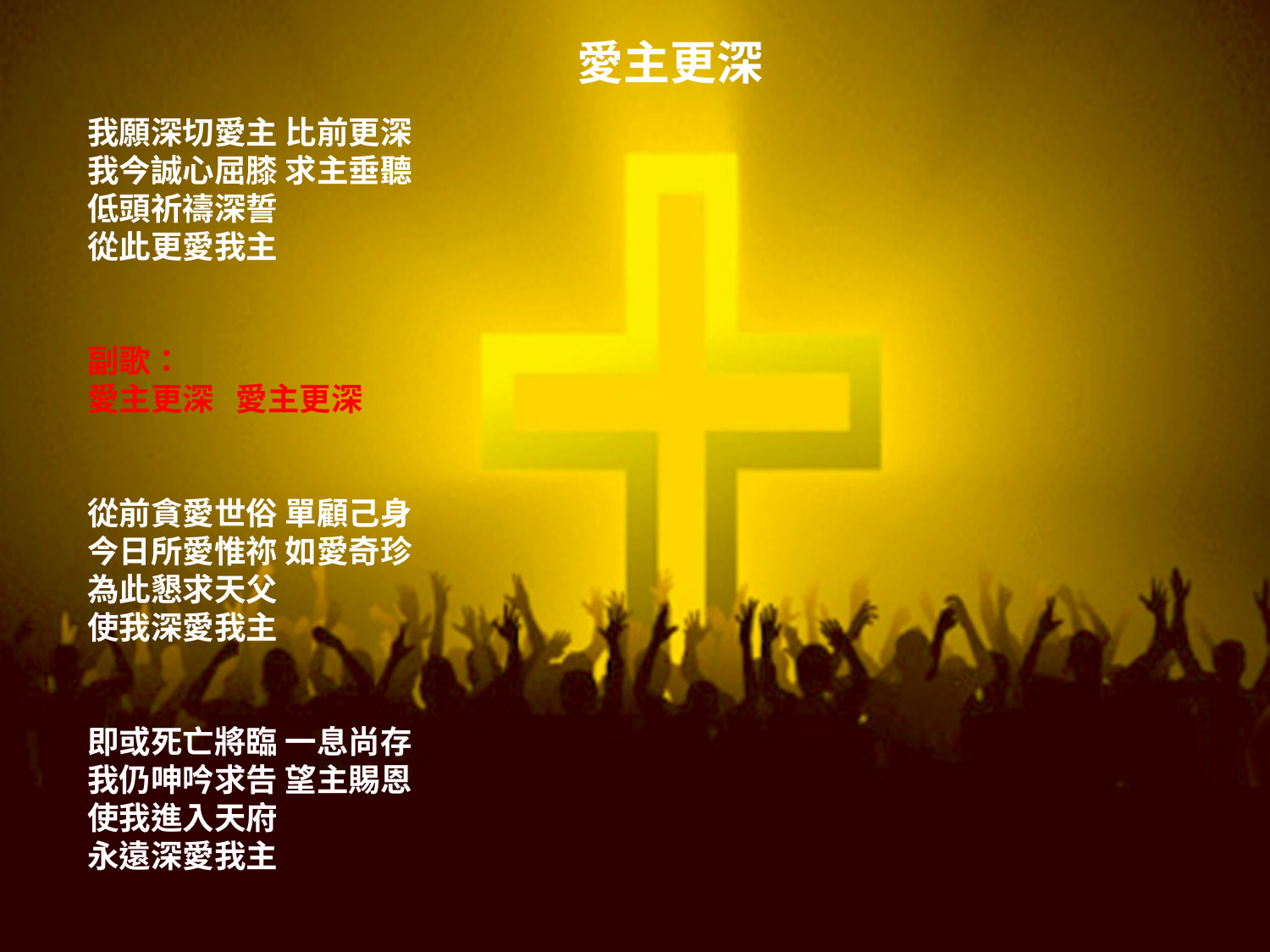

# 愛主更深
我願深切愛主 比前更深
我今誠心屈膝 求主垂聽
低頭祈禱深誓
從此更愛我主

副歌：
愛主更深   愛主更深

從前貪愛世俗 單顧己身
今日所愛惟祢 如愛奇珍
為此懇求天父
使我深愛我主
即或死亡將臨 一息尚存
我仍呻吟求告 望主賜恩
使我進入天府
永遠深愛我主